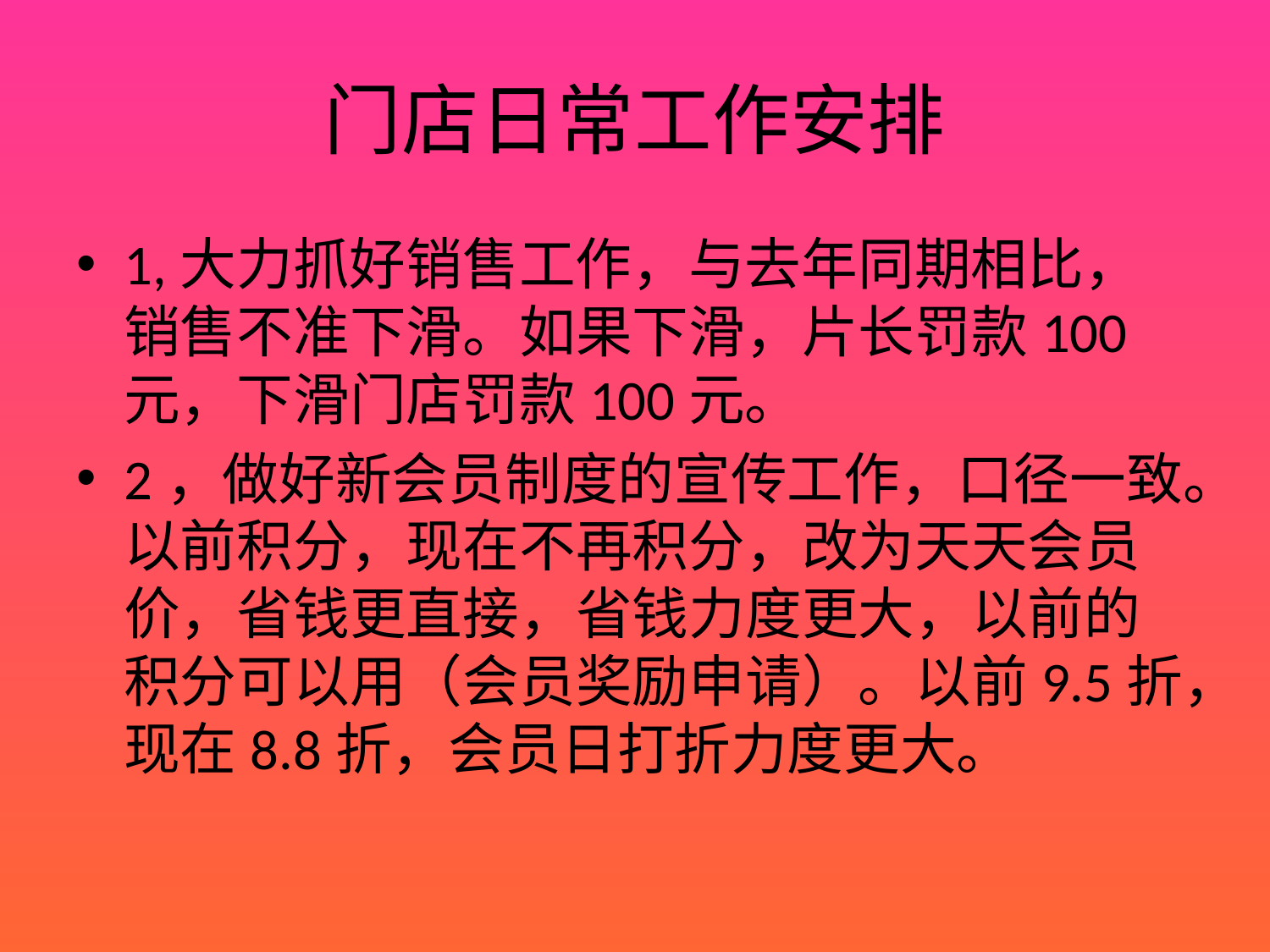

# 门店日常工作安排
1,大力抓好销售工作，与去年同期相比，销售不准下滑。如果下滑，片长罚款100元，下滑门店罚款100元。
2，做好新会员制度的宣传工作，口径一致。以前积分，现在不再积分，改为天天会员价，省钱更直接，省钱力度更大，以前的积分可以用（会员奖励申请）。以前9.5折，现在8.8折，会员日打折力度更大。